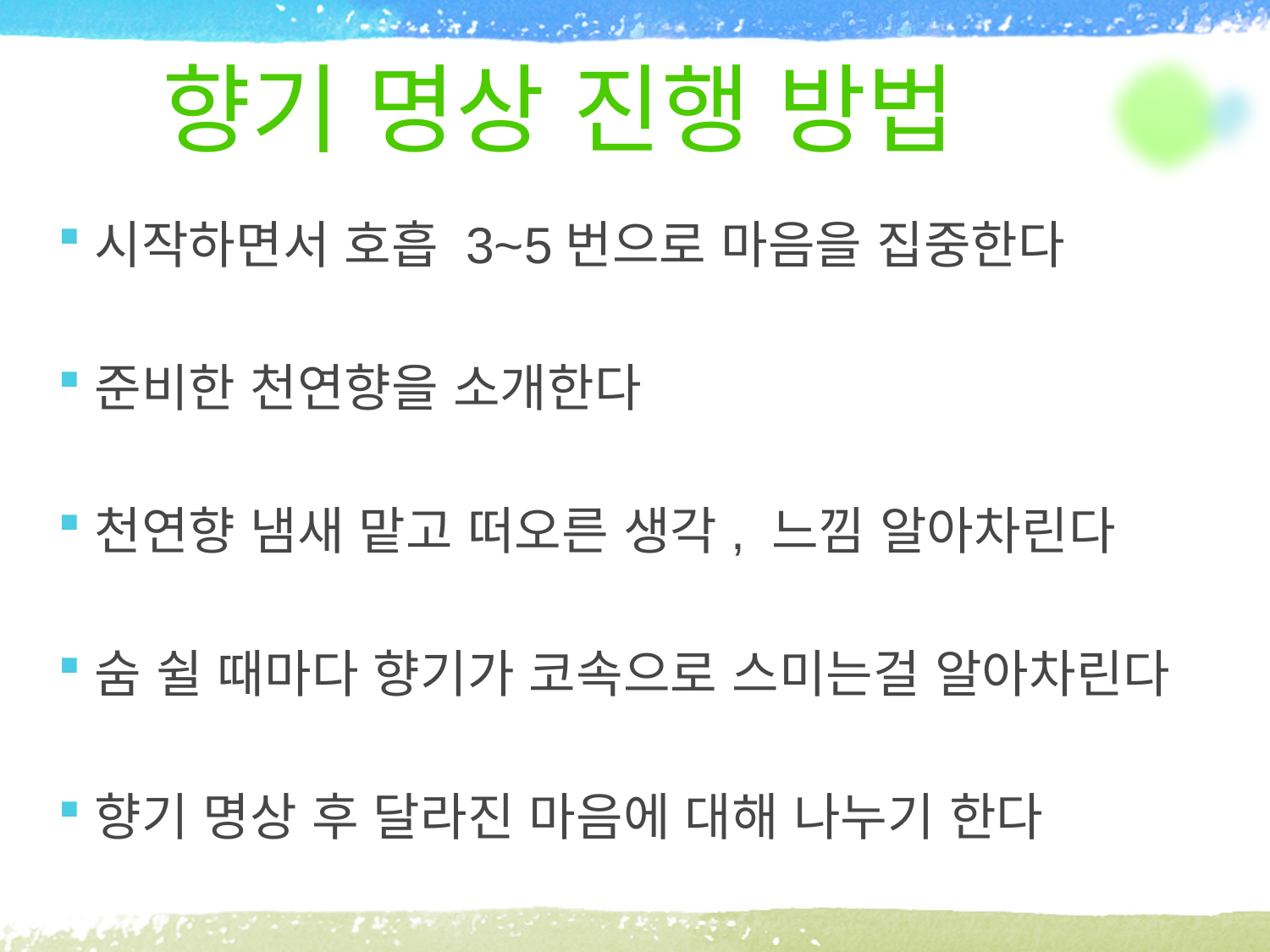

# 향기 명상 진행 방법

시작하면서 호흡 3~5번으로 마음을 집중한다

준비한 천연향을 소개한다

천연향 냄새 맡고 떠오른 생각, 느낌 알아차린다

숨 쉴 때마다 향기가 코속으로 스미는걸 알아차린다

향기 명상 후 달라진 마음에 대해 나누기 한다